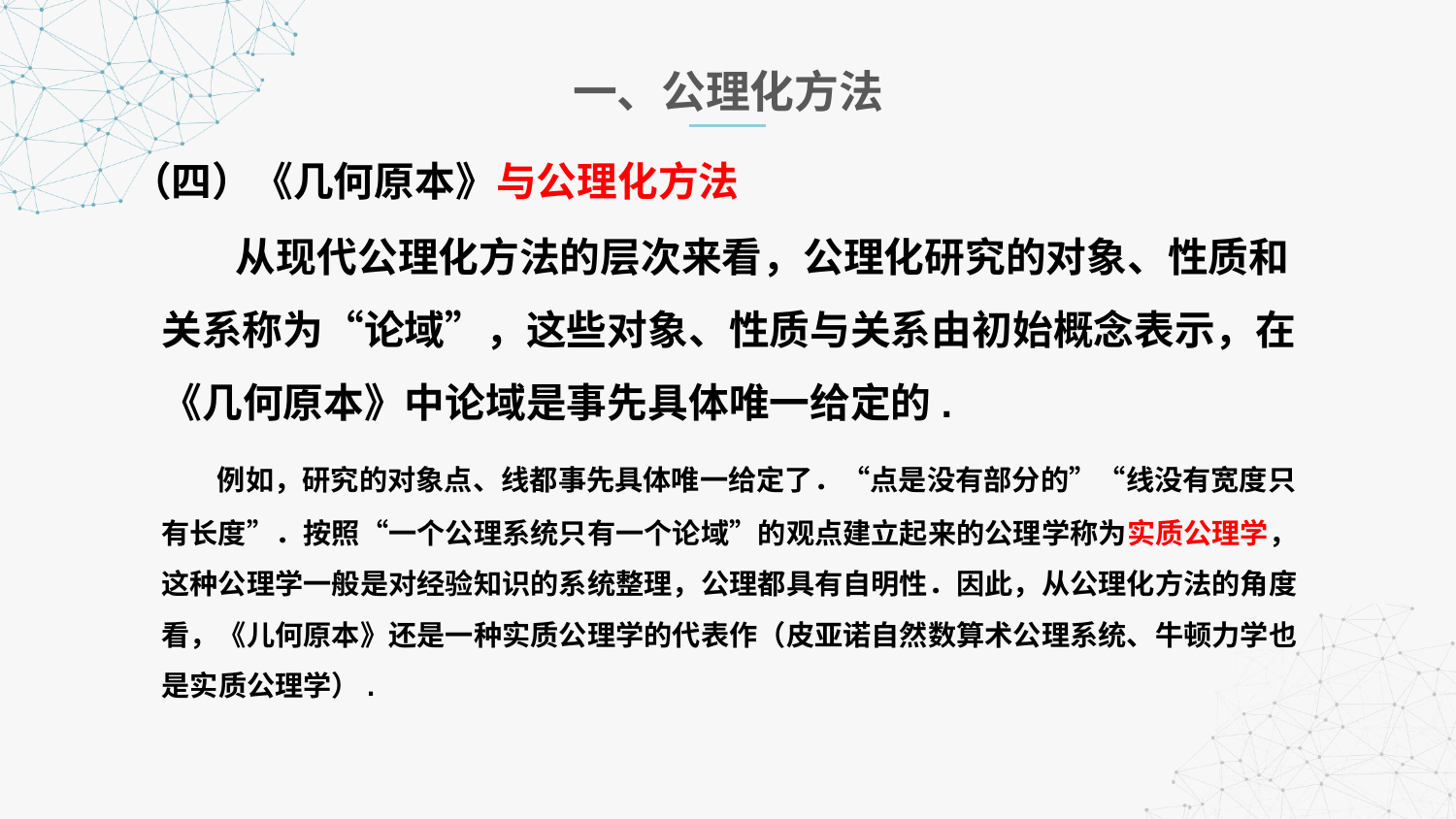

一、公理化方法
（四）《几何原本》与公理化方法
       从现代公理化方法的层次来看，公理化研究的对象、性质和关系称为“论域”，这些对象、性质与关系由初始概念表示，在《几何原本》中论域是事先具体唯一给定的.
     例如，研究的对象点、线都事先具体唯一给定了．“点是没有部分的”“线没有宽度只有长度”．按照“一个公理系统只有一个论域”的观点建立起来的公理学称为实质公理学，这种公理学一般是对经验知识的系统整理，公理都具有自明性．因此，从公理化方法的角度看，《儿何原本》还是一种实质公理学的代表作（皮亚诺自然数算术公理系统、牛顿力学也是实质公理学）.